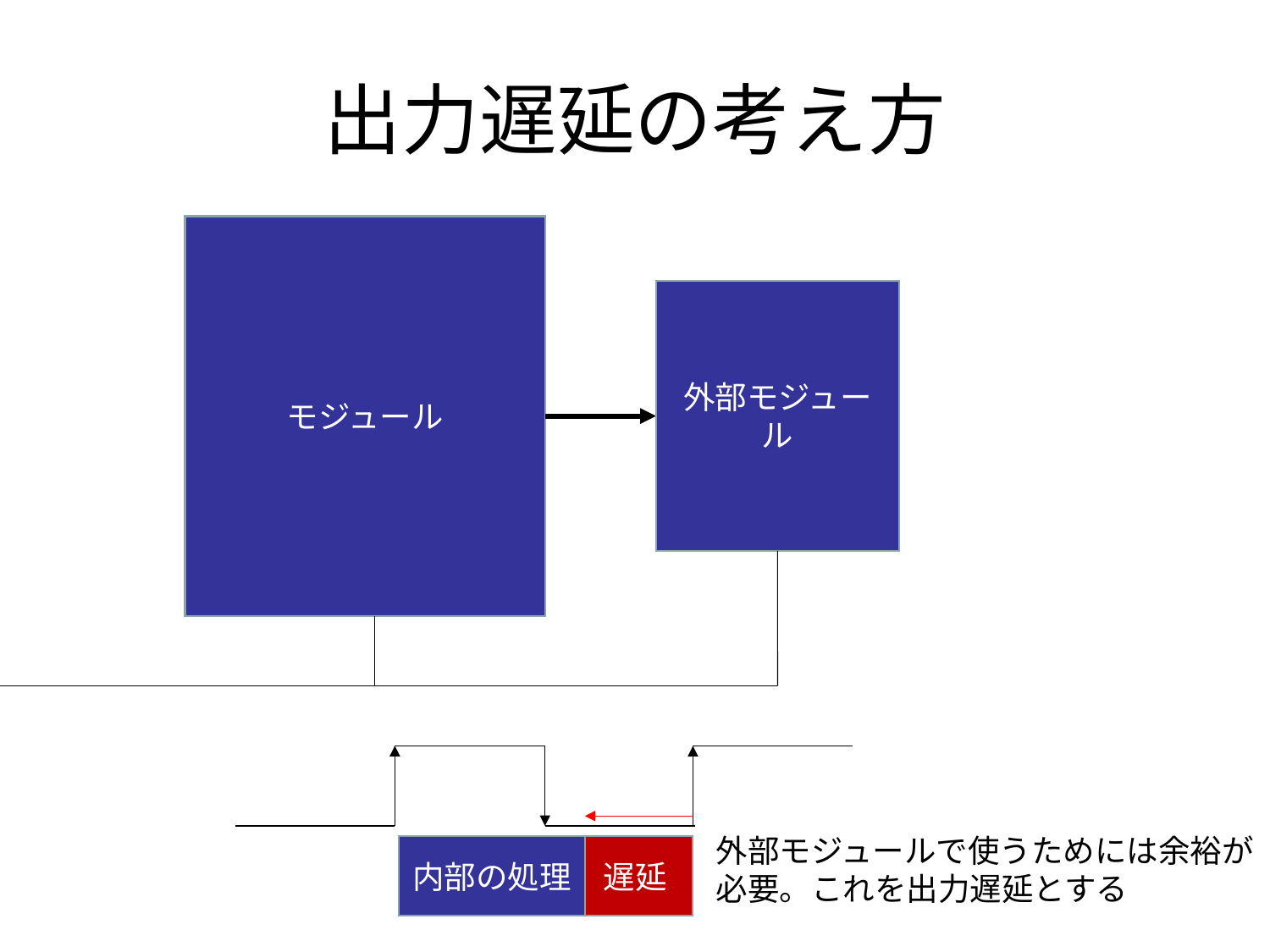

# 出力遅延の考え方
モジュール
外部モジュール
外部モジュールで使うためには余裕が
必要。これを出力遅延とする
内部の処理
遅延